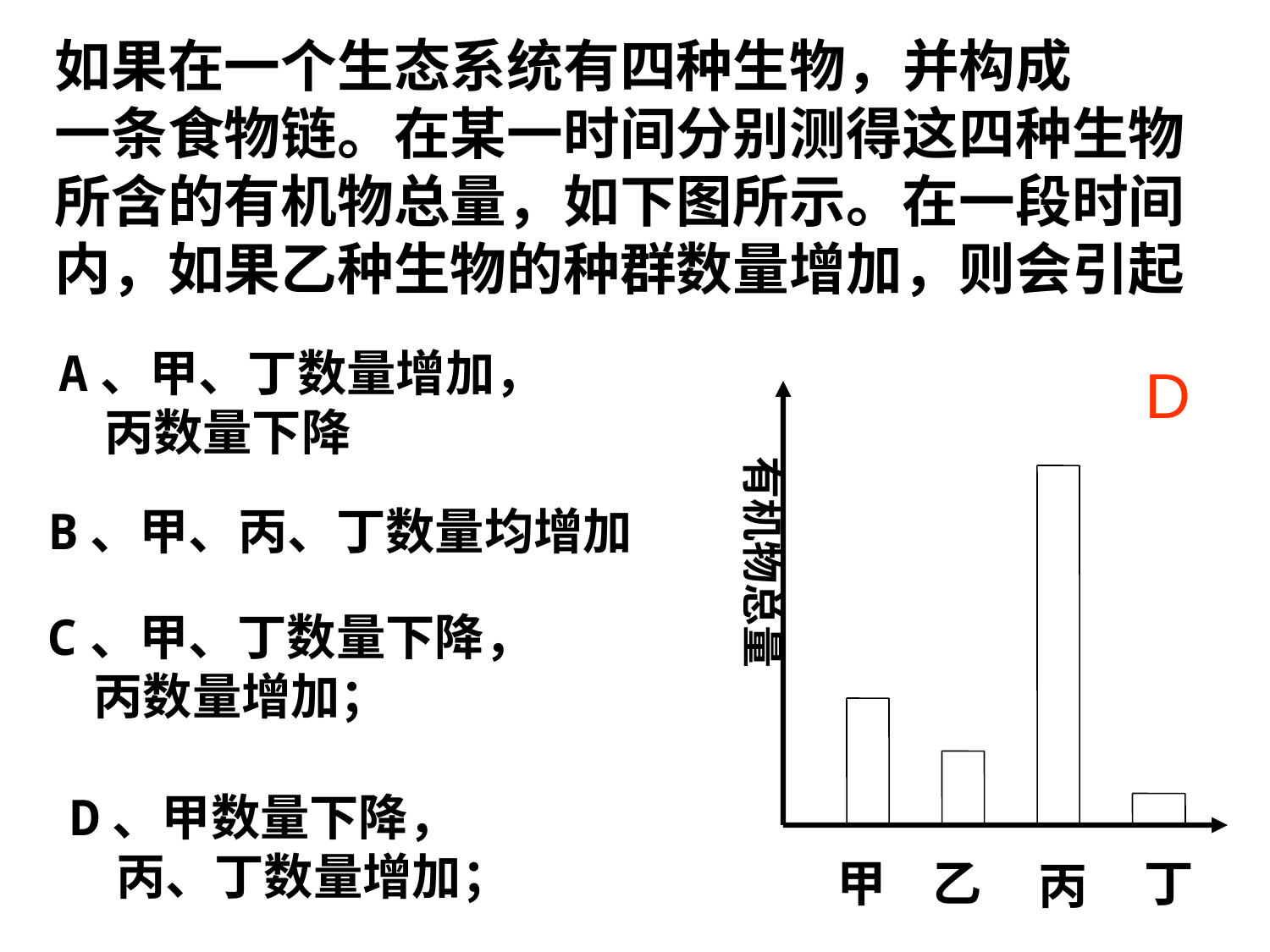

如果在一个生态系统有四种生物，并构成
一条食物链。在某一时间分别测得这四种生物
所含的有机物总量，如下图所示。在一段时间
内，如果乙种生物的种群数量增加，则会引起

A、甲、丁数量增加，
   丙数量下降
D

有机物总量

B、甲、丙、丁数量均增加
C、甲、丁数量下降，
   丙数量增加；

D、甲数量下降，
   丙、丁数量增加；

甲
乙
丁
丙